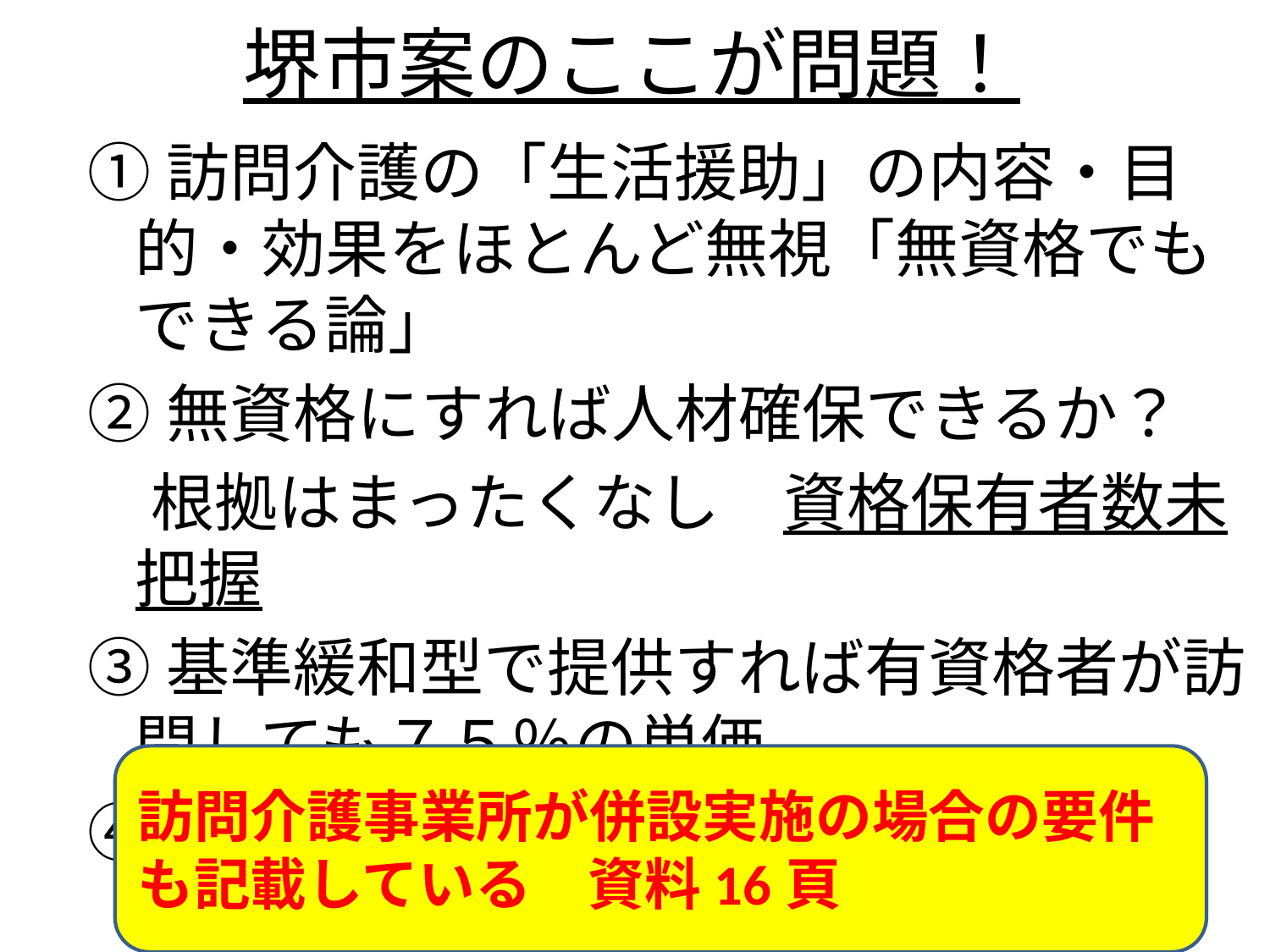

# 堺市案のここが問題！
①訪問介護の「生活援助」の内容・目的・効果をほとんど無視「無資格でもできる論」
②無資格にすれば人材確保できるか？
　根拠はまったくなし　資格保有者数未把握
③基準緩和型で提供すれば有資格者が訪問しても７５％の単価
④「各サービスの併用不可」
訪問介護事業所が併設実施の場合の要件も記載している　資料16頁